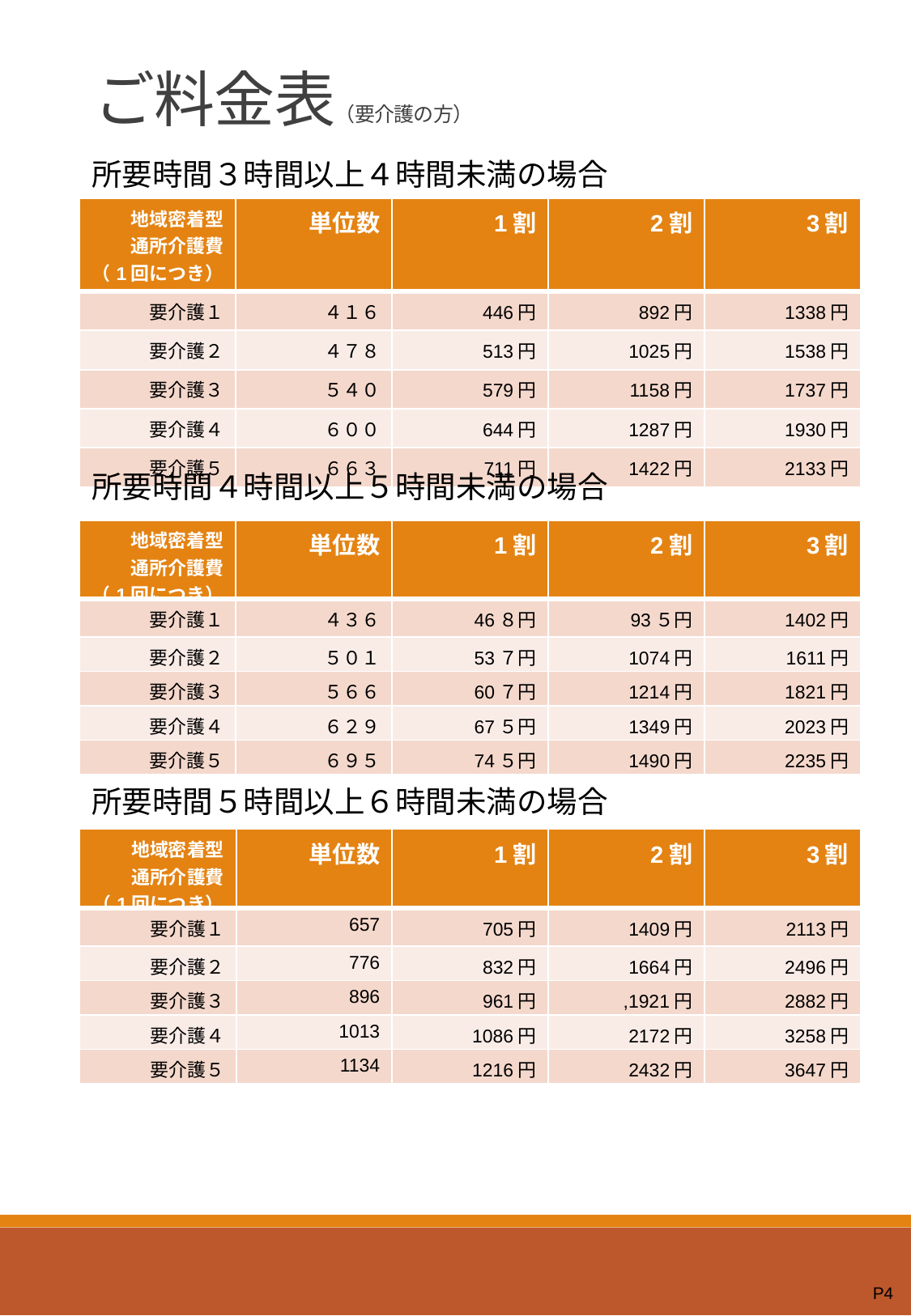

# ご料金表（要介護の方）
所要時間３時間以上４時間未満の場合
| 地域密着型 通所介護費 （1回につき） | 単位数 | 1割 | 2割 | 3割 |
| --- | --- | --- | --- | --- |
| 要介護１ | ４１６ | 446円 | 892円 | 1338円 |
| 要介護２ | ４７８ | 513円 | 1025円 | 1538円 |
| 要介護３ | ５４０ | 579円 | 1158円 | 1737円 |
| 要介護４ | ６００ | 644円 | 1287円 | 1930円 |
| 要介護５ | ６６３ | 711円 | 1422円 | 2133円 |
所要時間４時間以上５時間未満の場合
| 地域密着型 通所介護費 （1回につき） | 単位数 | 1割 | 2割 | 3割 |
| --- | --- | --- | --- | --- |
| 要介護１ | ４３６ | 46８円 | 93５円 | 1402円 |
| 要介護２ | ５０１ | 53７円 | 1074円 | 1611円 |
| 要介護３ | ５６６ | 60７円 | 1214円 | 1821円 |
| 要介護４ | ６２９ | 67５円 | 1349円 | 2023円 |
| 要介護５ | ６９５ | 74５円 | 1490円 | 2235円 |
所要時間５時間以上６時間未満の場合
| 地域密着型 通所介護費 （1回につき） | 単位数 | 1割 | 2割 | 3割 |
| --- | --- | --- | --- | --- |
| 要介護１ | 657 | 705円 | 1409円 | 2113円 |
| 要介護２ | 776 | 832円 | 1664円 | 2496円 |
| 要介護３ | 896 | 961円 | ,1921円 | 2882円 |
| 要介護４ | 1013 | 1086円 | 2172円 | 3258円 |
| 要介護５ | 1134 | 1216円 | 2432円 | 3647円 |
P4